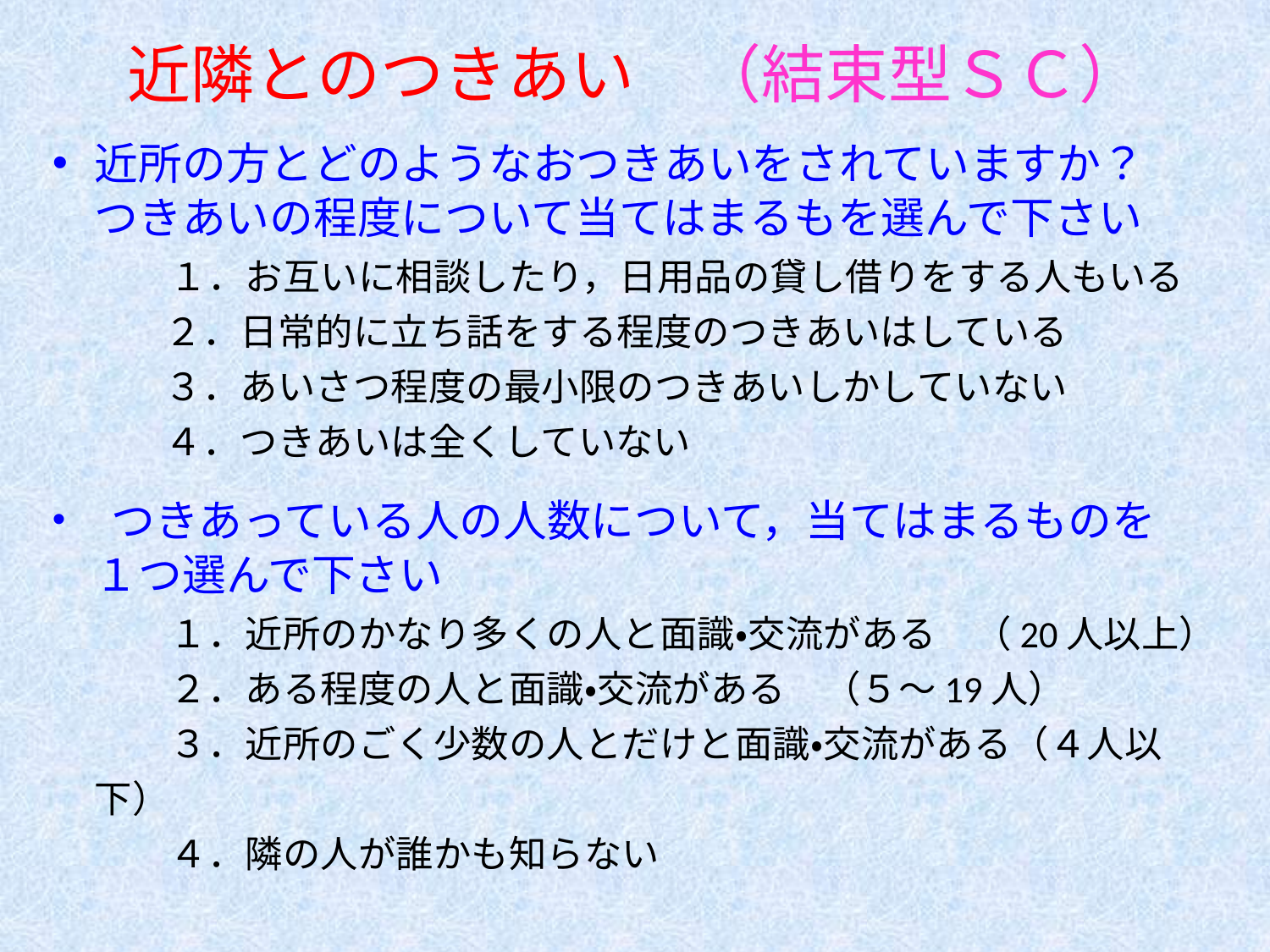

# 近隣とのつきあい　（結束型ＳＣ）
近所の方とどのようなおつきあいをされていますか？
つきあいの程度について当てはまるもを選んで下さい
　　１．お互いに相談したり，日用品の貸し借りをする人もいる
　　 ２．日常的に立ち話をする程度のつきあいはしている
　　 ３．あいさつ程度の最小限のつきあいしかしていない
　　 ４．つきあいは全くしていない
 つきあっている人の人数について，当てはまるものを
１つ選んで下さい
　　１．近所のかなり多くの人と面識・交流がある　（20人以上）
　　２．ある程度の人と面識・交流がある　（５～19人）
　　３．近所のごく少数の人とだけと面識・交流がある（４人以下）
　　４．隣の人が誰かも知らない